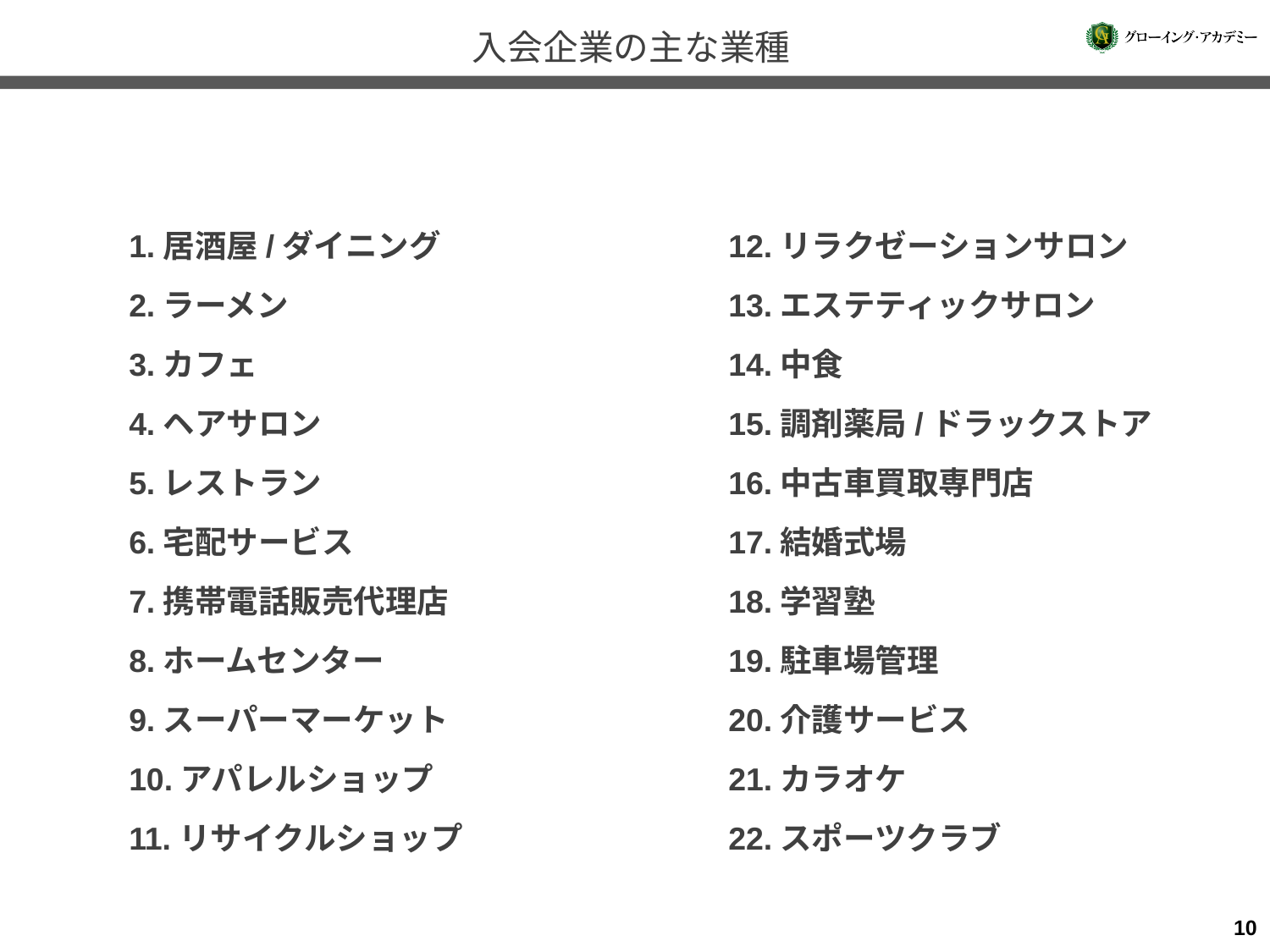

# 入会企業の主な業種
1.居酒屋/ダイニング
2.ラーメン
3.カフェ
4.ヘアサロン
5.レストラン
6.宅配サービス
7.携帯電話販売代理店
8.ホームセンター
9.スーパーマーケット
10.アパレルショップ
11.リサイクルショップ
12.リラクゼーションサロン
13.エステティックサロン
14.中食
15.調剤薬局/ドラックストア
16.中古車買取専門店
17.結婚式場
18.学習塾
19.駐車場管理
20.介護サービス
21.カラオケ
22.スポーツクラブ
10